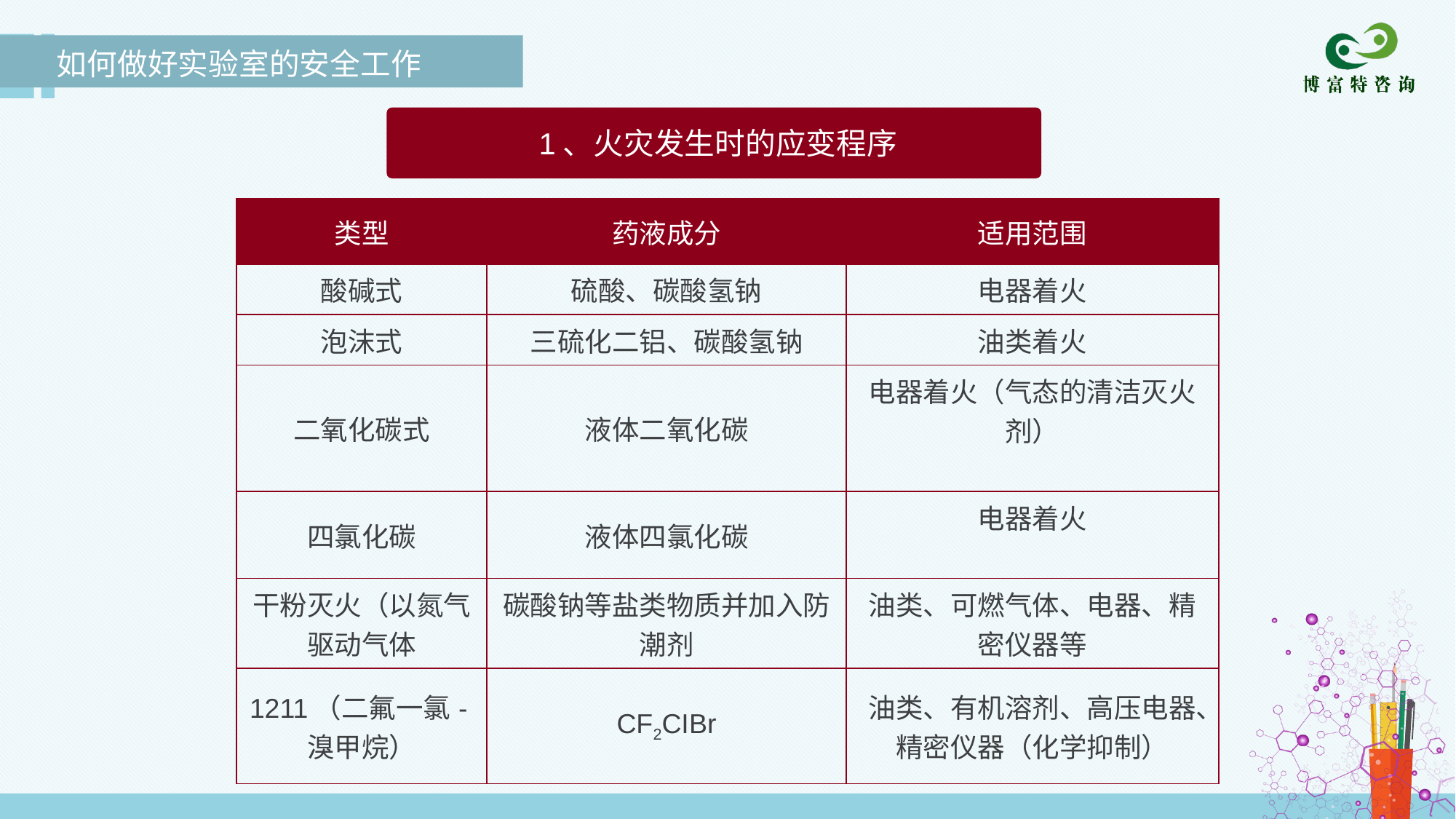

如何做好实验室的安全工作
 1、火灾发生时的应变程序
| 类型 | 药液成分 | 适用范围 |
| --- | --- | --- |
| 酸碱式 | 硫酸、碳酸氢钠 | 电器着火 |
| 泡沫式 | 三硫化二铝、碳酸氢钠 | 油类着火 |
| 二氧化碳式 | 液体二氧化碳 | 电器着火（气态的清洁灭火剂） |
| 四氯化碳 | 液体四氯化碳 | 电器着火 |
| 干粉灭火（以氮气驱动气体 | 碳酸钠等盐类物质并加入防潮剂 | 油类、可燃气体、电器、精密仪器等 |
| 1211（二氟一氯-溴甲烷） | CF2CIBr | 油类、有机溶剂、高压电器、精密仪器（化学抑制） |